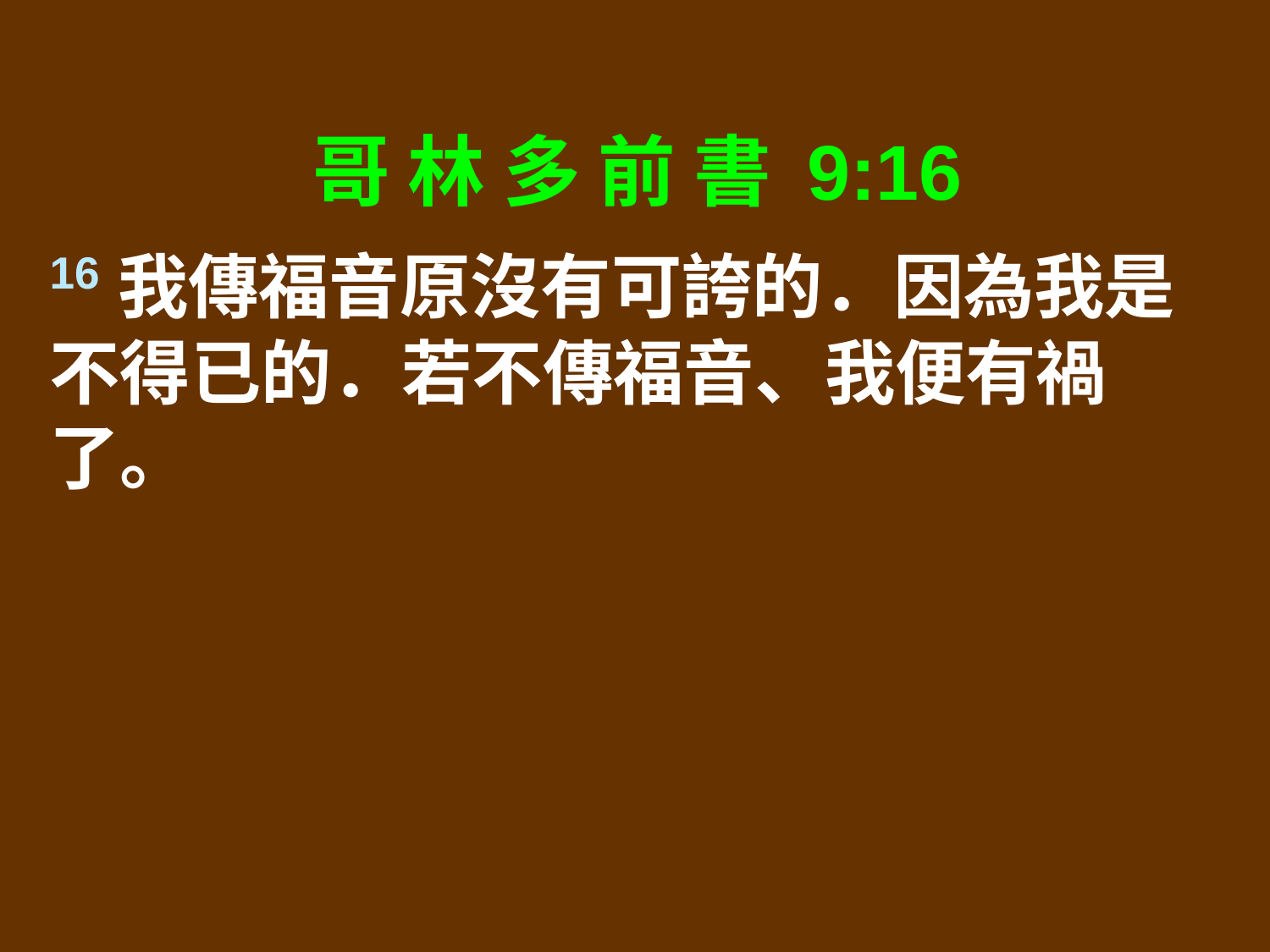

哥 林 多 前 書 9:16
16我傳福音原沒有可誇的．因為我是不得已的．若不傳福音、我便有禍了。